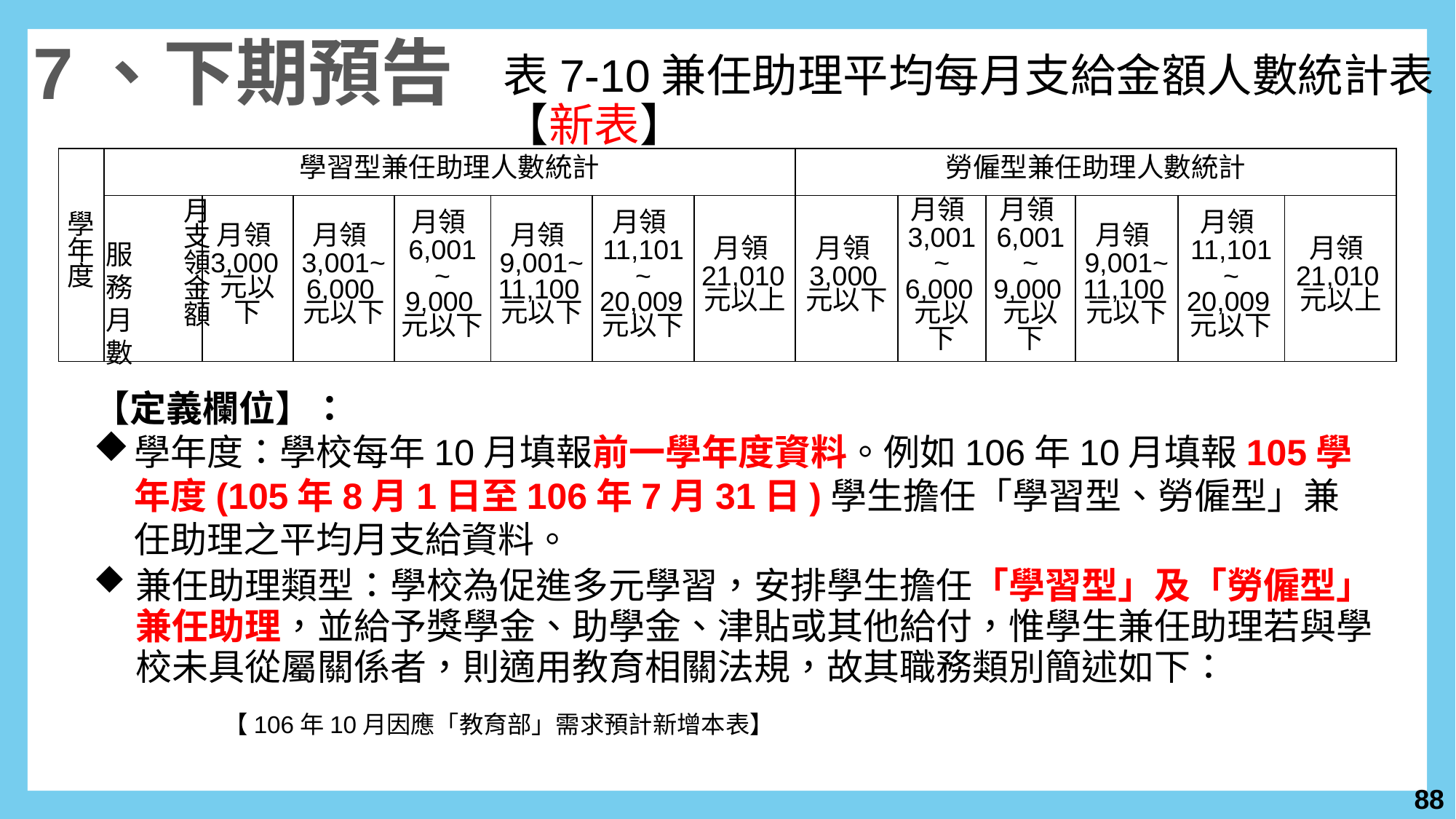

7、下期預告
表7-10兼任助理平均每月支給金額人數統計表【新表】

| 學年度 | 學習型兼任助理人數統計 |  |  |  |  |  |  | 勞僱型兼任助理人數統計 |  |  |  |  |  |
| --- | --- | --- | --- | --- | --- | --- | --- | --- | --- | --- | --- | --- | --- |
|  |  | 月領3,000元以下 | 月領3,001~ 6,000元以下 | 月領6,001~ 9,000元以下 | 月領9,001~ 11,100元以下 | 月領11,101~ 20,009元以下 | 月領21,010元以上 | 月領3,000元以下 | 月領3,001~ 6,000元以下 | 月領6,001~ 9,000元以下 | 月領9,001~ 11,100元以下 | 月領11,101~ 20,009元以下 | 月領21,010元以上 |
月支領金額
服務月數
【定義欄位】：
學年度：學校每年10月填報前一學年度資料。例如106年10月填報105學年度(105年8月1日至106年7月31日)學生擔任「學習型、勞僱型」兼任助理之平均月支給資料。
兼任助理類型：學校為促進多元學習，安排學生擔任「學習型」及「勞僱型」兼任助理，並給予獎學金、助學金、津貼或其他給付，惟學生兼任助理若與學校未具從屬關係者，則適用教育相關法規，故其職務類別簡述如下：
	【106年10月因應「教育部」需求預計新增本表】

88